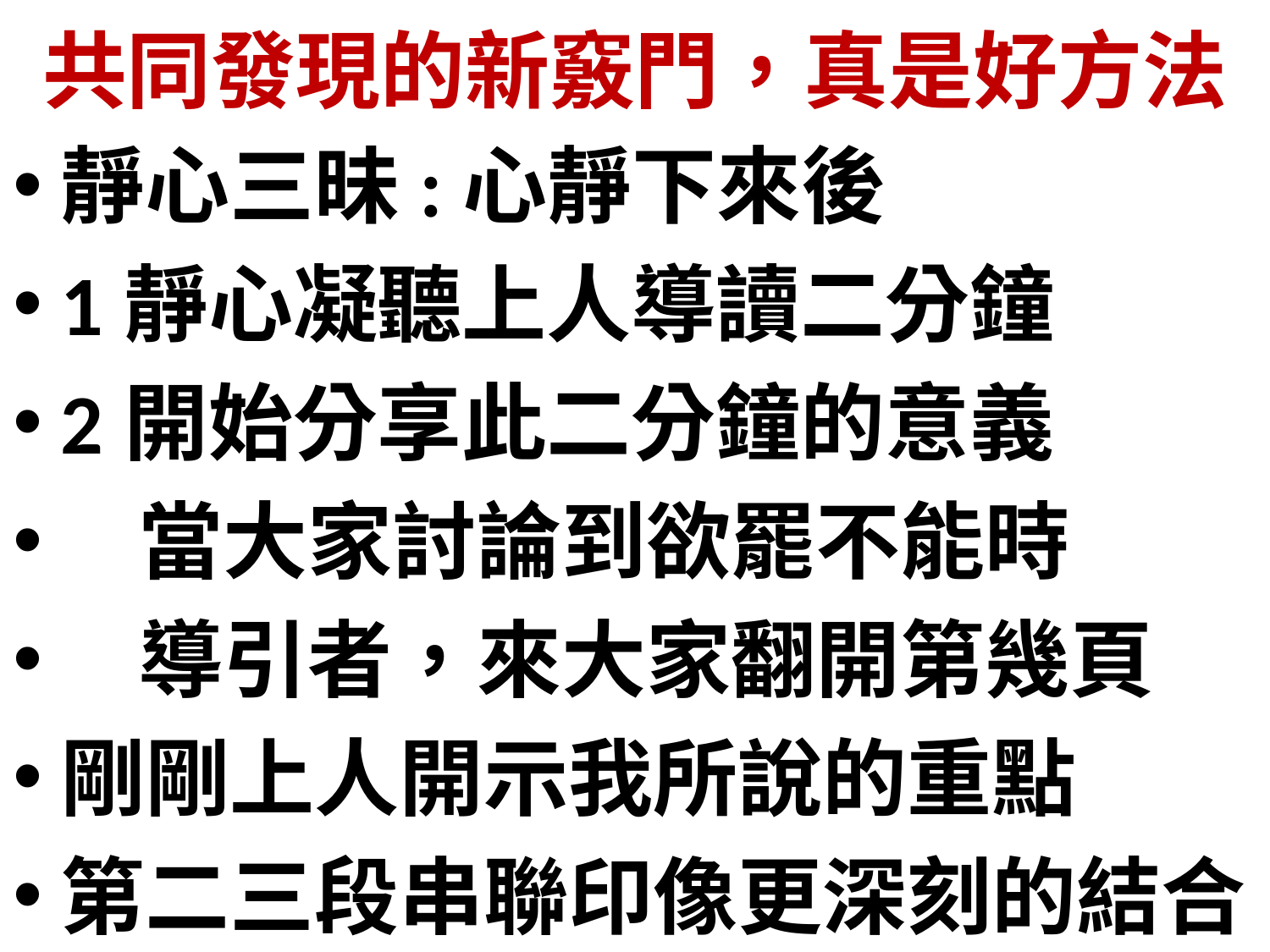

# 共同發現的新竅門，真是好方法
靜心三昧:心靜下來後
1靜心凝聽上人導讀二分鐘
2開始分享此二分鐘的意義
   當大家討論到欲罷不能時
   導引者，來大家翻開第幾頁
剛剛上人開示我所說的重點
第二三段串聯印像更深刻的結合